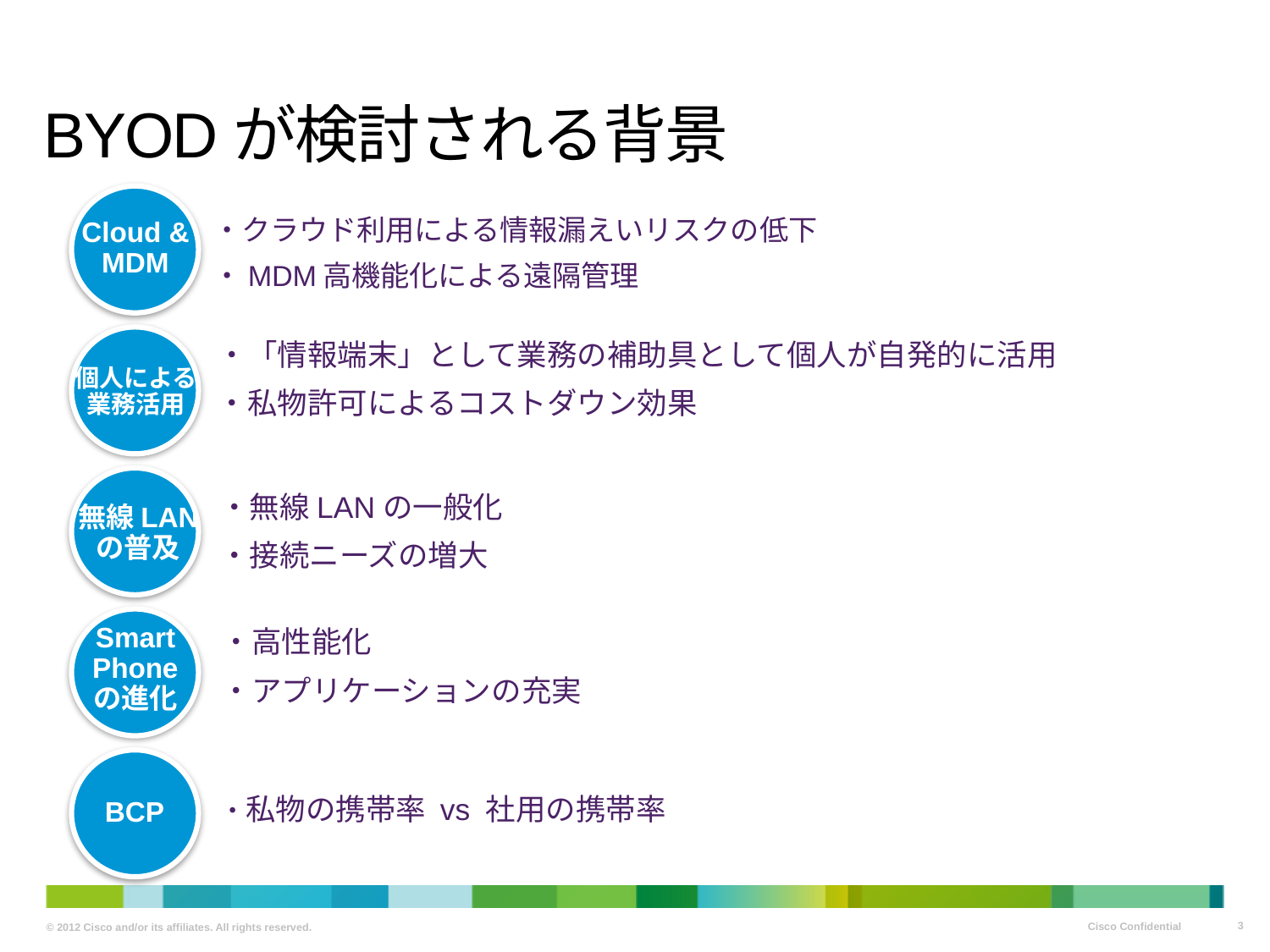

# BYODが検討される背景

Cloud &
MDM
・クラウド利用による情報漏えいリスクの低下
・MDM高機能化による遠隔管理

個人による
業務活用
・「情報端末」として業務の補助具として個人が自発的に活用
・私物許可によるコストダウン効果

無線LAN
の普及
・無線LANの一般化
・接続ニーズの増大

Smart
Phone
の進化
・高性能化
・アプリケーションの充実

BCP
・私物の携帯率 vs 社用の携帯率